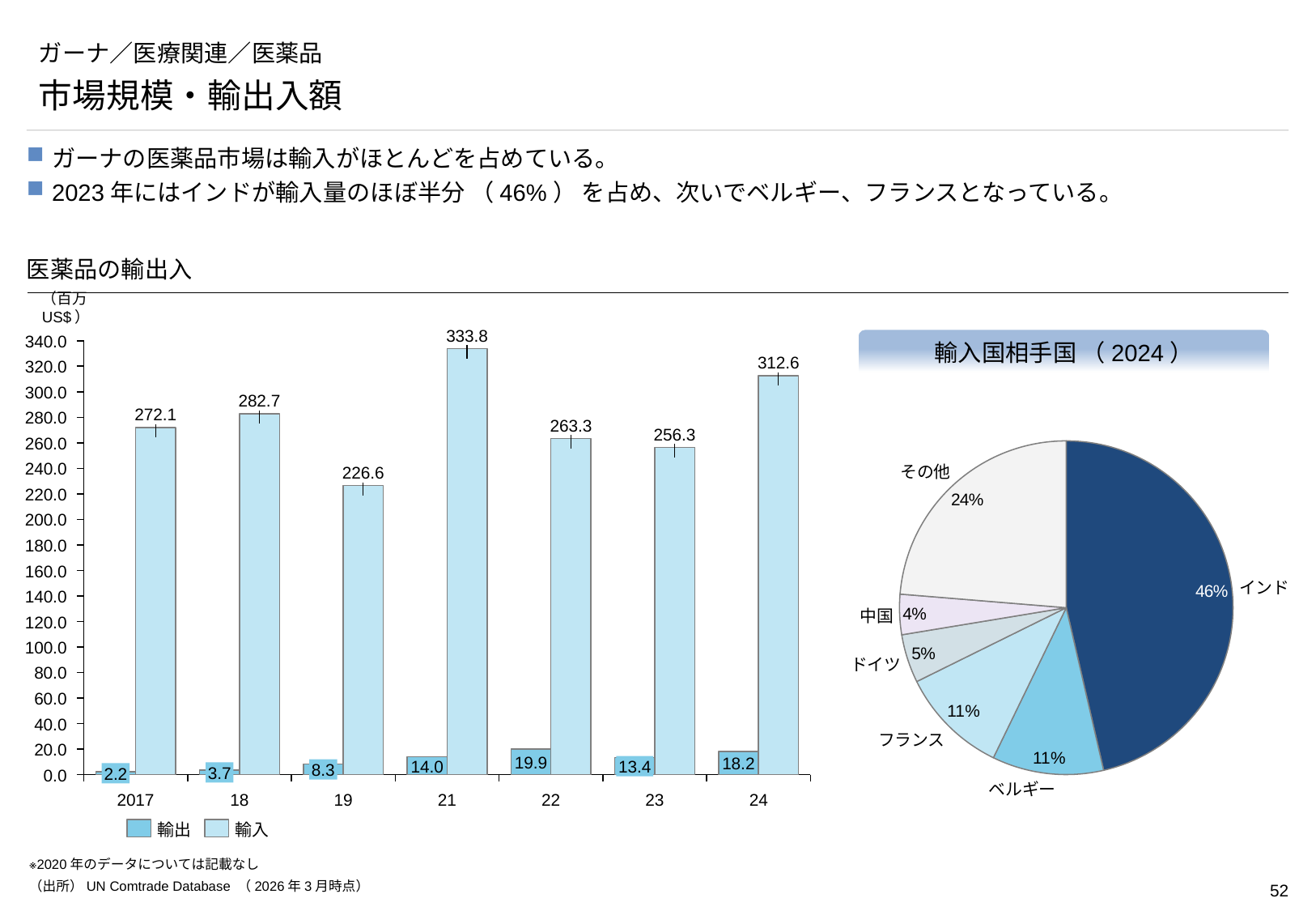

# ガーナ／医療関連／医薬品
市場規模・輸出入額
ガーナの医薬品市場は輸入がほとんどを占めている。
2023年にはインドが輸入量のほぼ半分 （46%） を占め、次いでベルギー、フランスとなっている。
医薬品の輸出入
（百万US$）
333.8

### Chart

| Category |  |  |
|---|---|---|
輸入国相手国 （2024）
340.0
312.6
320.0
300.0
282.7

### Chart

| Category |  |
|---|---|
272.1
280.0
263.3
256.3
260.0
240.0
その他
226.6
220.0
200.0
180.0
160.0
インド
140.0
中国
120.0
100.0
ドイツ
80.0
60.0
40.0
フランス
20.0
19.9
18.2
14.0
13.4
8.3
3.7
2.2
0.0
ベルギー
2017
18
19
21
22
23
24
輸出
輸入

※2020年のデータについては記載なし
（出所）UN Comtrade Database （2026年3月時点）